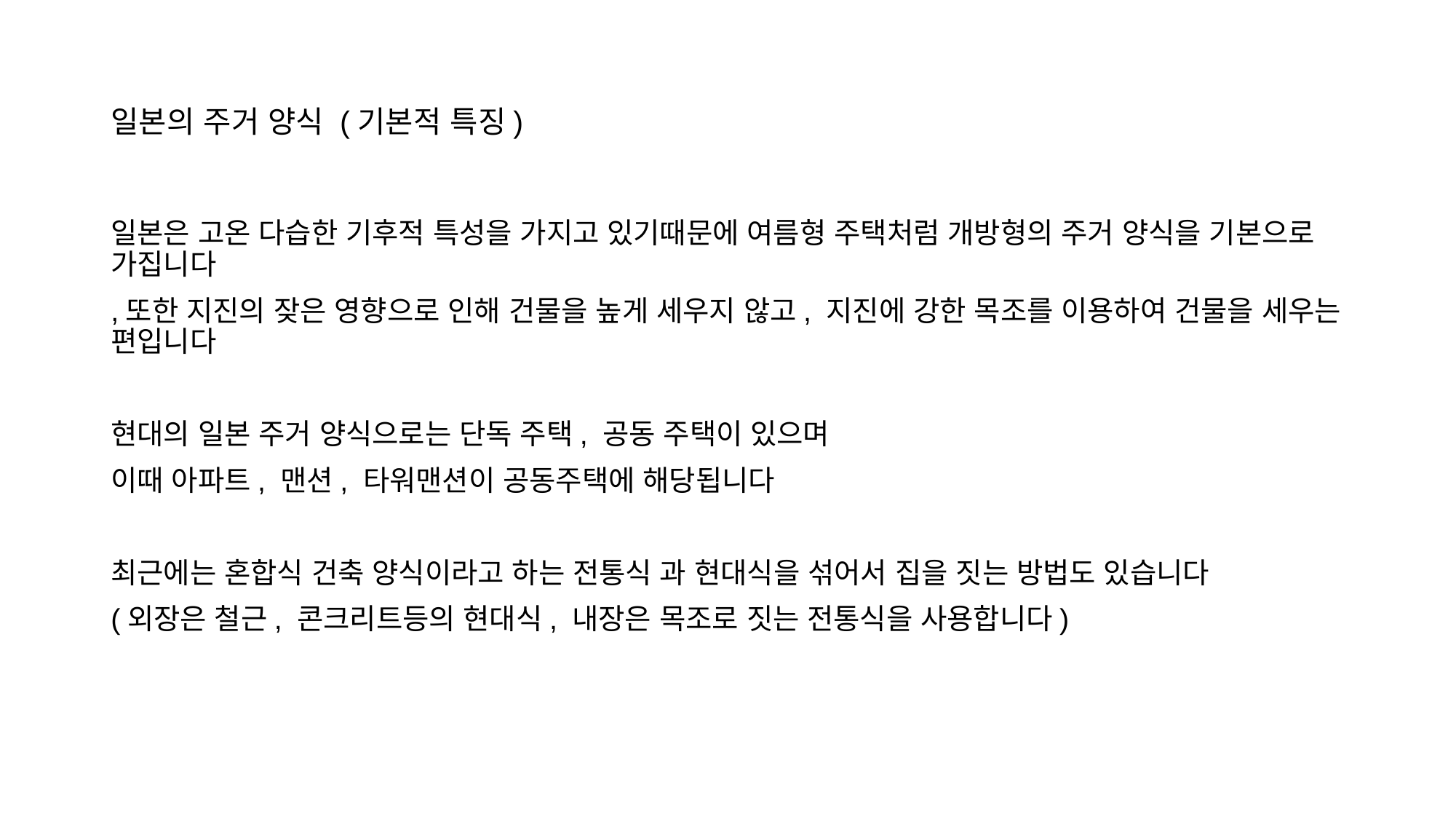

# 일본의 주거 양식 (기본적 특징)
일본은 고온 다습한 기후적 특성을 가지고 있기때문에 여름형 주택처럼 개방형의 주거 양식을 기본으로 가집니다
,또한 지진의 잦은 영향으로 인해 건물을 높게 세우지 않고, 지진에 강한 목조를 이용하여 건물을 세우는 편입니다

현대의 일본 주거 양식으로는 단독 주택, 공동 주택이 있으며
이때 아파트, 맨션, 타워맨션이 공동주택에 해당됩니다

최근에는 혼합식 건축 양식이라고 하는 전통식 과 현대식을 섞어서 집을 짓는 방법도 있습니다
(외장은 철근, 콘크리트등의 현대식, 내장은 목조로 짓는 전통식을 사용합니다)